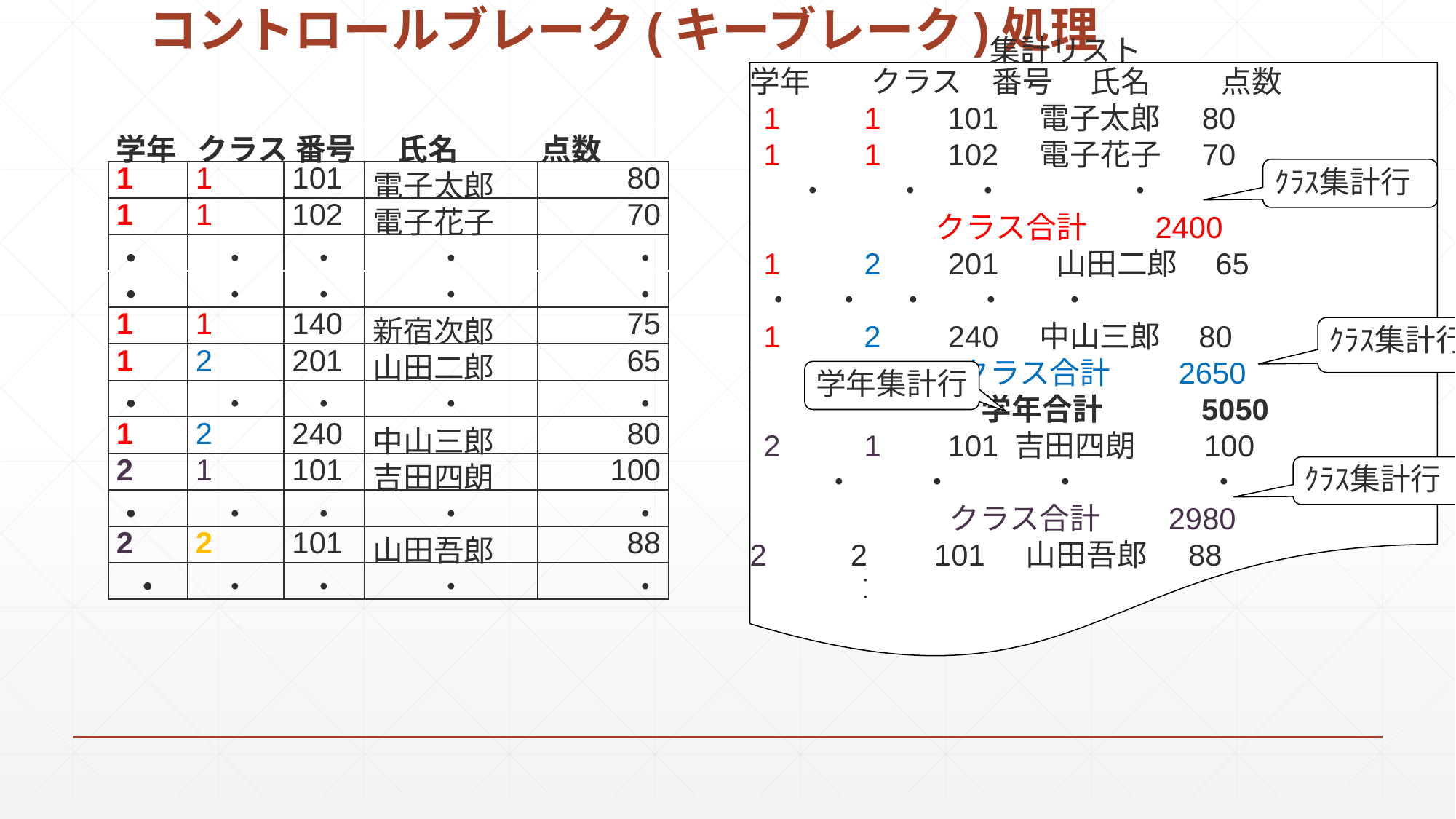

# コントロールブレーク(キーブレーク)処理
集計リスト
学年　　クラス　番号　 氏名　      点数
1          1        101    電子太郎     80
1          1        102    電子花子     70
    ・　 　・       ・　　　　・
　　　　　   クラス合計　　2400
1          2        201      山田二郎　65
・      ・     ・       ・        ・
1          2        240    中山三郎　80
                            クラス合計　　2650
　　　　　　　 学年合計　　　5050
2          1        101 吉田四朗　　100
　　・　　 ・　　　 ・　　　　 ・
　　　　　     クラス合計　　2980
2          2        101    山田吾郎     88
　　　　　　　　・
　　　　　　　　・

| 学年 クラス 番号 氏名 点数 |  |  |  |  |
| --- | --- | --- | --- | --- |
| 1 | 1 | 101 | 電子太郎 | 80 |
| 1 | 1 | 102 | 電子花子 | 70 |
| ・ | ・ | ・ | ・ | ・ |
| ・ | ・ | ・ | ・ | ・ |
| 1 | 1 | 140 | 新宿次郎 | 75 |
| 1 | 2 | 201 | 山田二郎 | 65 |
| ・ | ・ | ・ | ・ | ・ |
| 1 | 2 | 240 | 中山三郎 | 80 |
| 2 | 1 | 101 | 吉田四朗 | 100 |
| ・ | ・ | ・ | ・ | ・ |
| 2 | 2 | 101 | 山田吾郎 | 88 |
| ・ | ・ | ・ | ・ | ・ |
ｸﾗｽ集計行
ｸﾗｽ集計行
学年集計行

ｸﾗｽ集計行